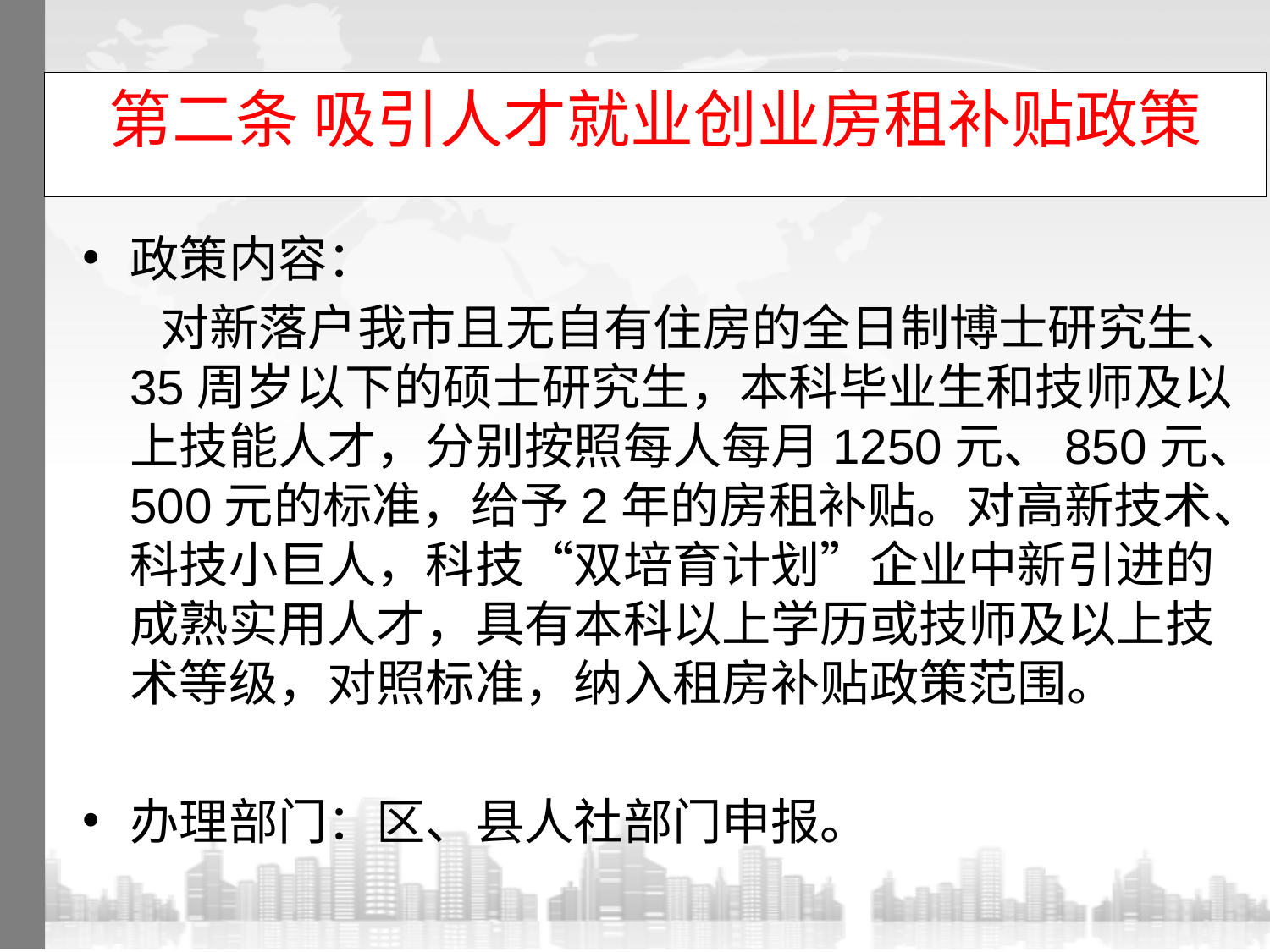

# 第二条 吸引人才就业创业房租补贴政策
政策内容：
      对新落户我市且无自有住房的全日制博士研究生、35周岁以下的硕士研究生，本科毕业生和技师及以上技能人才，分别按照每人每月1250元、850元、500元的标准，给予2年的房租补贴。对高新技术、科技小巨人，科技“双培育计划”企业中新引进的成熟实用人才，具有本科以上学历或技师及以上技术等级，对照标准，纳入租房补贴政策范围。

办理部门：区、县人社部门申报。